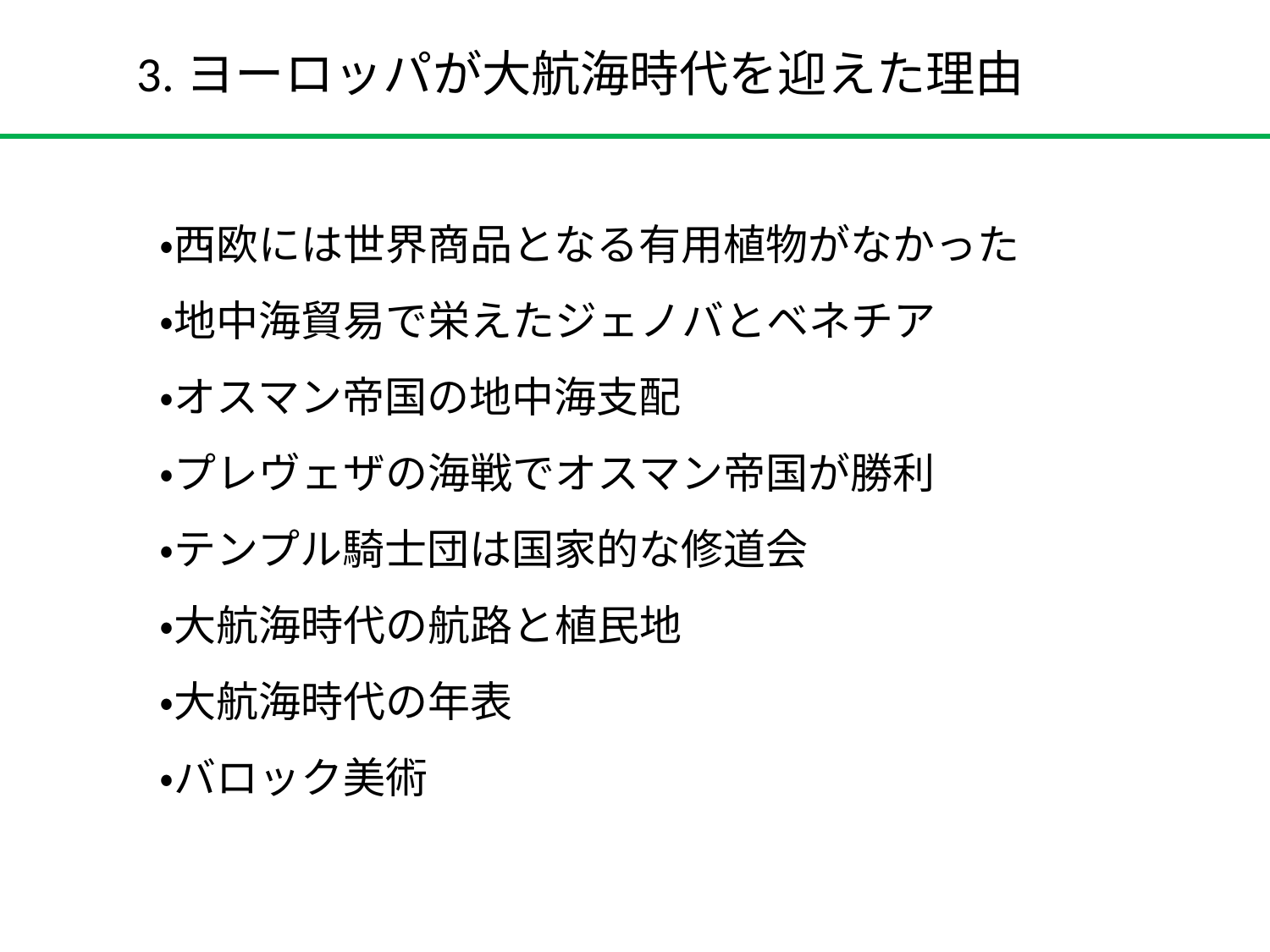

3.ヨーロッパが大航海時代を迎えた理由
　・西欧には世界商品となる有用植物がなかった
　・地中海貿易で栄えたジェノバとベネチア
　・オスマン帝国の地中海支配
　・プレヴェザの海戦でオスマン帝国が勝利
　・テンプル騎士団は国家的な修道会
　・大航海時代の航路と植民地
　・大航海時代の年表
　・バロック美術